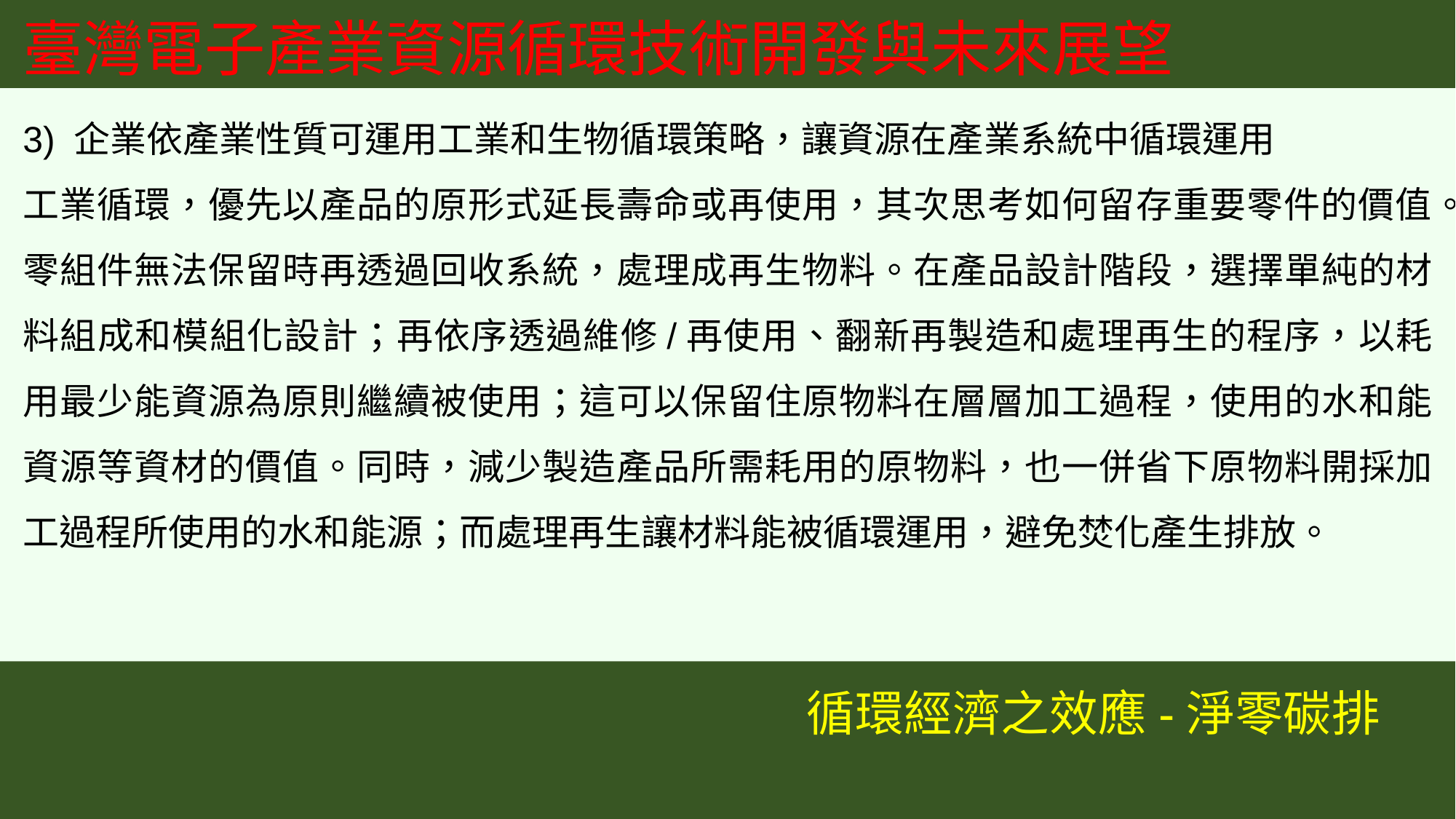

臺灣電子產業資源循環技術開發與未來展望
3) 企業依產業性質可運用工業和生物循環策略，讓資源在產業系統中循環運用
工業循環，優先以產品的原形式延長壽命或再使用，其次思考如何留存重要零件的價值。零組件無法保留時再透過回收系統，處理成再生物料。在產品設計階段，選擇單純的材料組成和模組化設計；再依序透過維修/再使用、翻新再製造和處理再生的程序，以耗用最少能資源為原則繼續被使用；這可以保留住原物料在層層加工過程，使用的水和能資源等資材的價值。同時，減少製造產品所需耗用的原物料，也一併省下原物料開採加工過程所使用的水和能源；而處理再生讓材料能被循環運用，避免焚化產生排放。
循環經濟之效應-淨零碳排